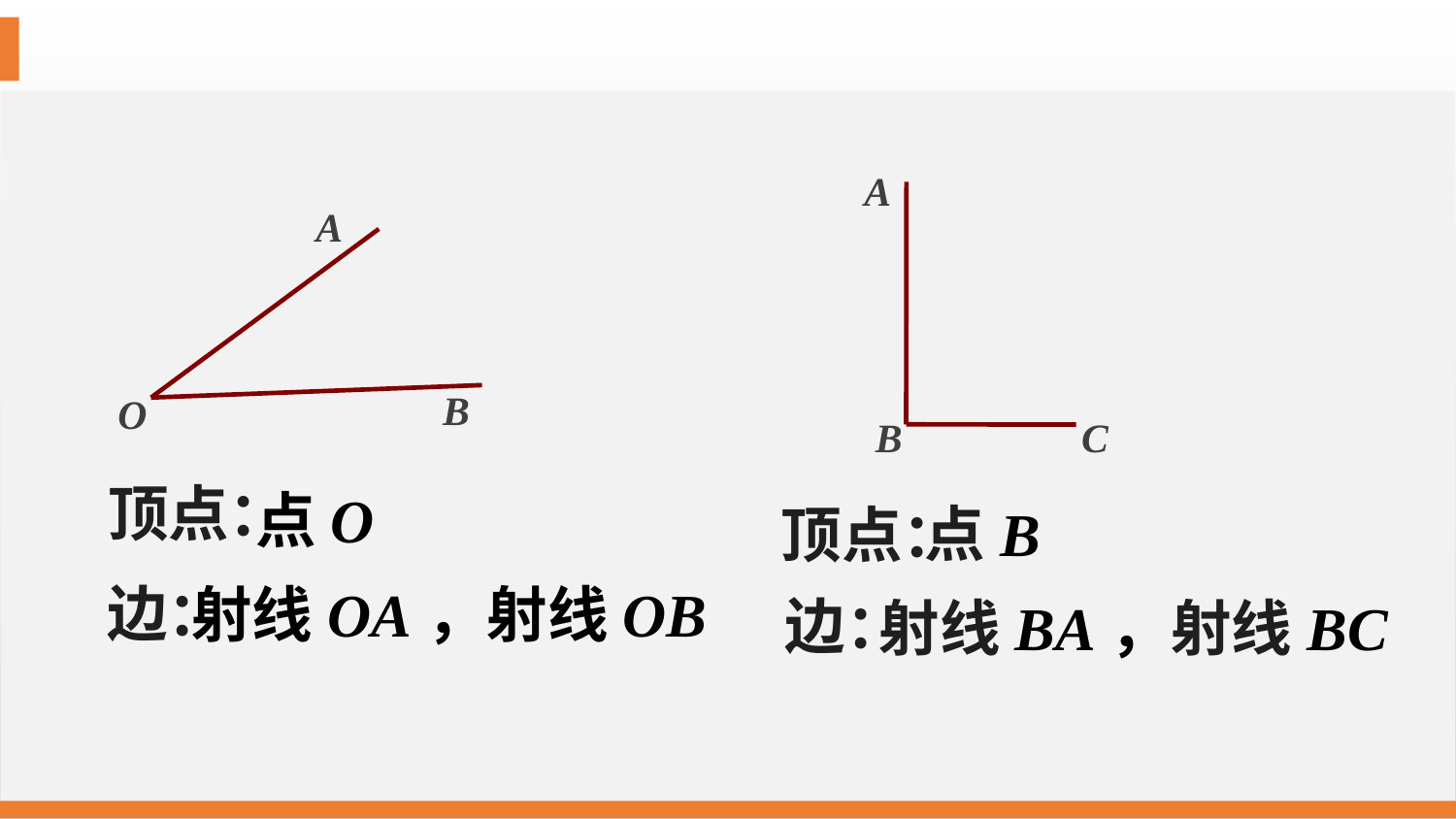

A

B
C
A

	O
B
顶点：
边：
点O
射线OA，射线OB
点B
射线BA，射线BC
顶点：
边：